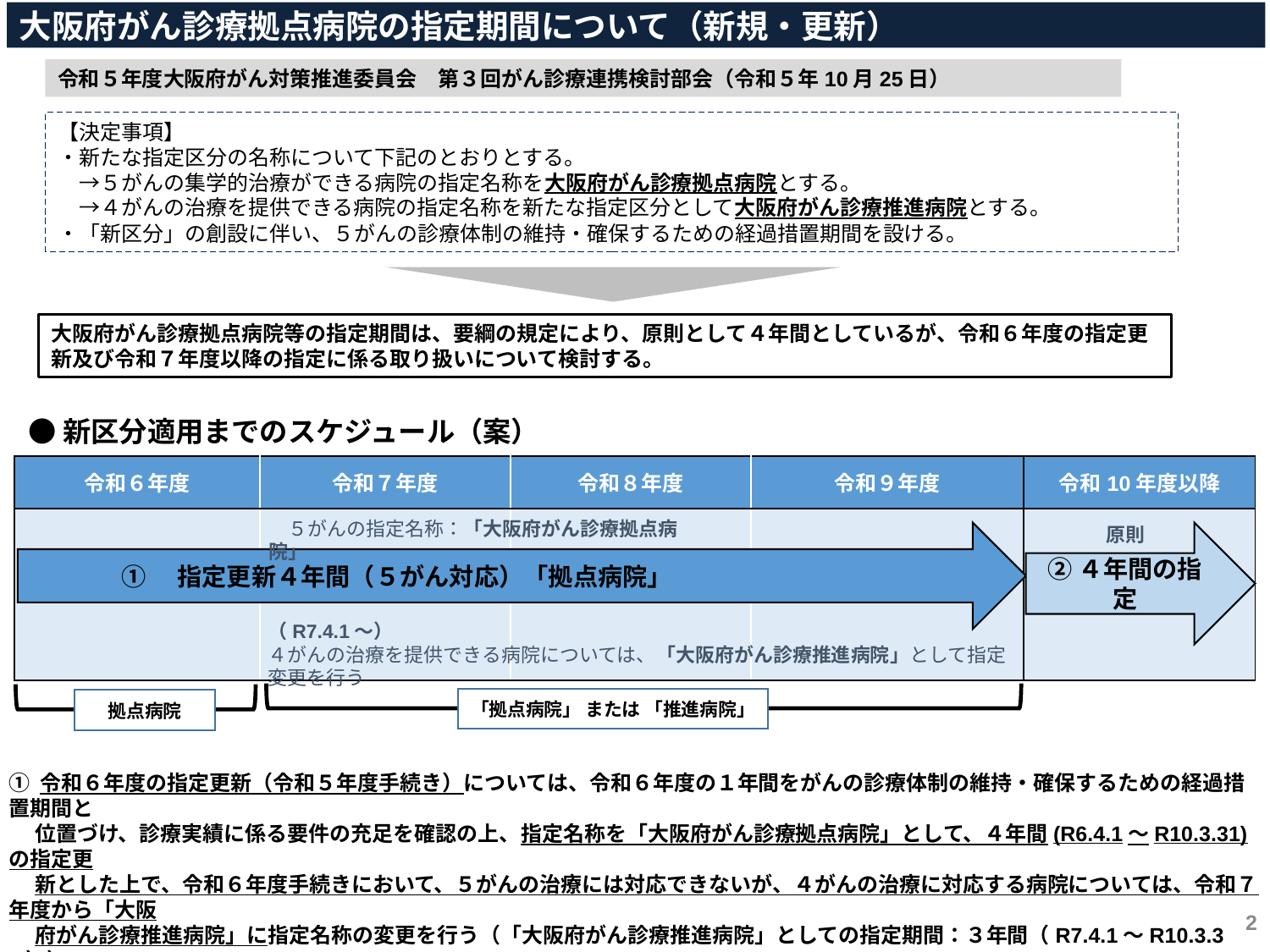

大阪府がん診療拠点病院の指定期間について（新規・更新）
令和５年度大阪府がん対策推進委員会　第３回がん診療連携検討部会（令和５年10月25日）
【決定事項】
・新たな指定区分の名称について下記のとおりとする。
　→５がんの集学的治療ができる病院の指定名称を大阪府がん診療拠点病院とする。
　→４がんの治療を提供できる病院の指定名称を新たな指定区分として大阪府がん診療推進病院とする。
・「新区分」の創設に伴い、５がんの診療体制の維持・確保するための経過措置期間を設ける。

大阪府がん診療拠点病院等の指定期間は、要綱の規定により、原則として４年間としているが、令和６年度の指定更新及び令和７年度以降の指定に係る取り扱いについて検討する。

●新区分適用までのスケジュール（案）
| 令和６年度 | 令和７年度 | 令和８年度 | 令和９年度 | 令和10年度以降 |
| --- | --- | --- | --- | --- |
|  |  |  |  |  |
　５がんの指定名称：「大阪府がん診療拠点病院」
原則
②４年間の指定
                ①　指定更新４年間（５がん対応）「拠点病院」

（R7.4.1～）
４がんの治療を提供できる病院については、「大阪府がん診療推進病院」として指定変更を行う
「拠点病院」 または 「推進病院」
拠点病院
① 令和６年度の指定更新（令和５年度手続き）については、令和６年度の１年間をがんの診療体制の維持・確保するための経過措置期間と
　 位置づけ、診療実績に係る要件の充足を確認の上、指定名称を「大阪府がん診療拠点病院」として、４年間(R6.4.1～R10.3.31)の指定更
　 新とした上で、令和６年度手続きにおいて、５がんの治療には対応できないが、４がんの治療に対応する病院については、令和７年度から「大阪
　 府がん診療推進病院」に指定名称の変更を行う（「大阪府がん診療推進病院」としての指定期間：３年間（R7.4.1～R10.3.31））。
② 令和10年度以降の指定については、要綱の規定のとおり、原則として４年間の指定期間とする。
2